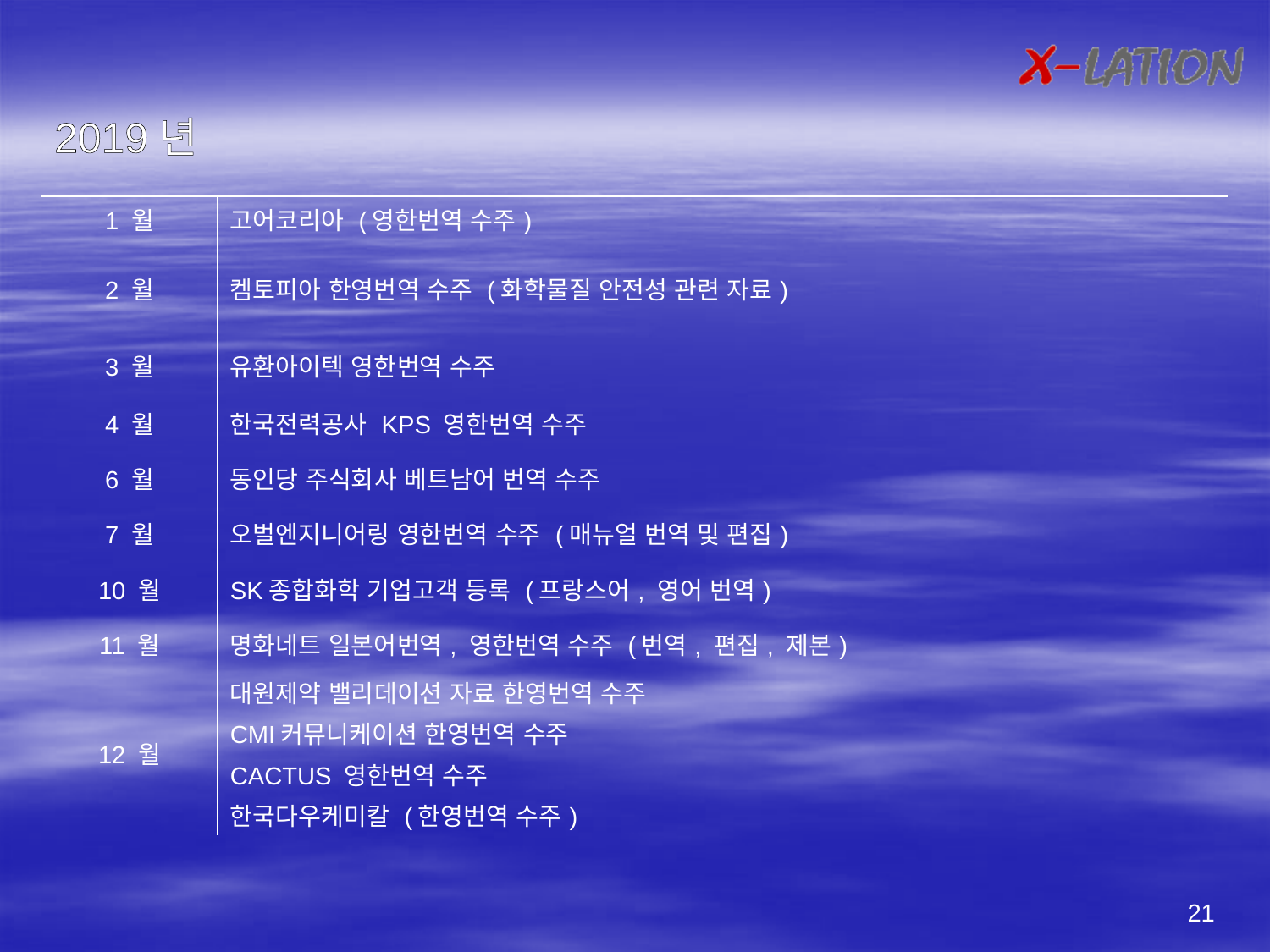

2019년
| 1 월 | 고어코리아 (영한번역 수주) |
| --- | --- |
| 2 월 | 켐토피아 한영번역 수주 (화학물질 안전성 관련 자료) |
| 3 월 | 유환아이텍 영한번역 수주 |
| 4 월 | 한국전력공사 KPS 영한번역 수주 |
| 6 월 | 동인당 주식회사 베트남어 번역 수주 |
| 7 월 | 오벌엔지니어링 영한번역 수주 (매뉴얼 번역 및 편집) |
| 10 월 | SK종합화학 기업고객 등록 (프랑스어, 영어 번역) |
| 11 월 | 명화네트 일본어번역, 영한번역 수주 (번역, 편집, 제본) |
| 12 월 | 대원제약 밸리데이션 자료 한영번역 수주 CMI커뮤니케이션 한영번역 수주 CACTUS 영한번역 수주 한국다우케미칼 (한영번역 수주) |
21